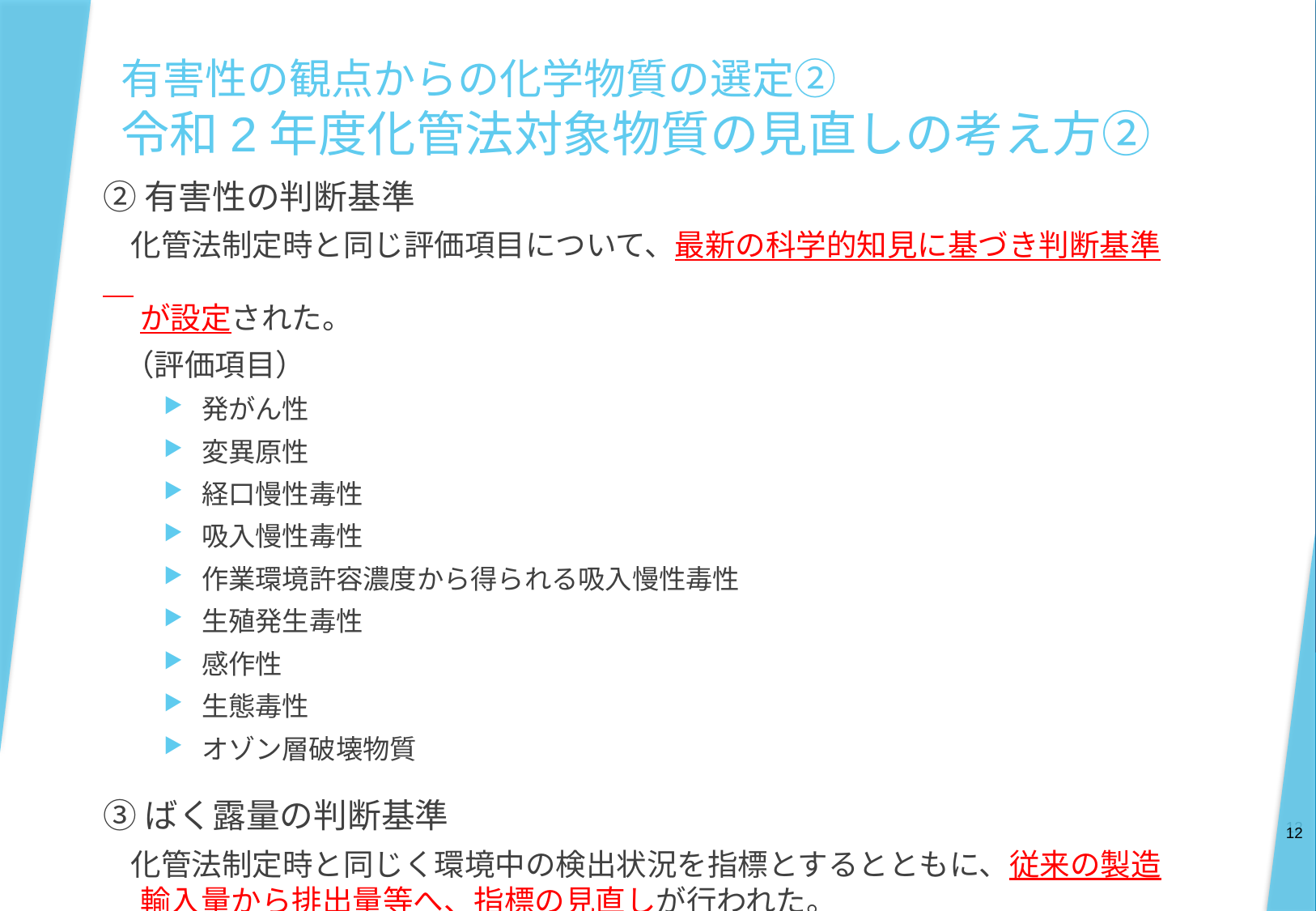

有害性の観点からの化学物質の選定②
令和2年度化管法対象物質の見直しの考え方②
②有害性の判断基準
   化管法制定時と同じ評価項目について、最新の科学的知見に基づき判断基準　
　 が設定された。
  （評価項目）
発がん性
変異原性
経口慢性毒性
吸入慢性毒性
作業環境許容濃度から得られる吸入慢性毒性
生殖発生毒性
感作性
生態毒性
オゾン層破壊物質
③ばく露量の判断基準
   化管法制定時と同じく環境中の検出状況を指標とするとともに、従来の製造
　 輸入量から排出量等へ、指標の見直しが行われた。

12
12